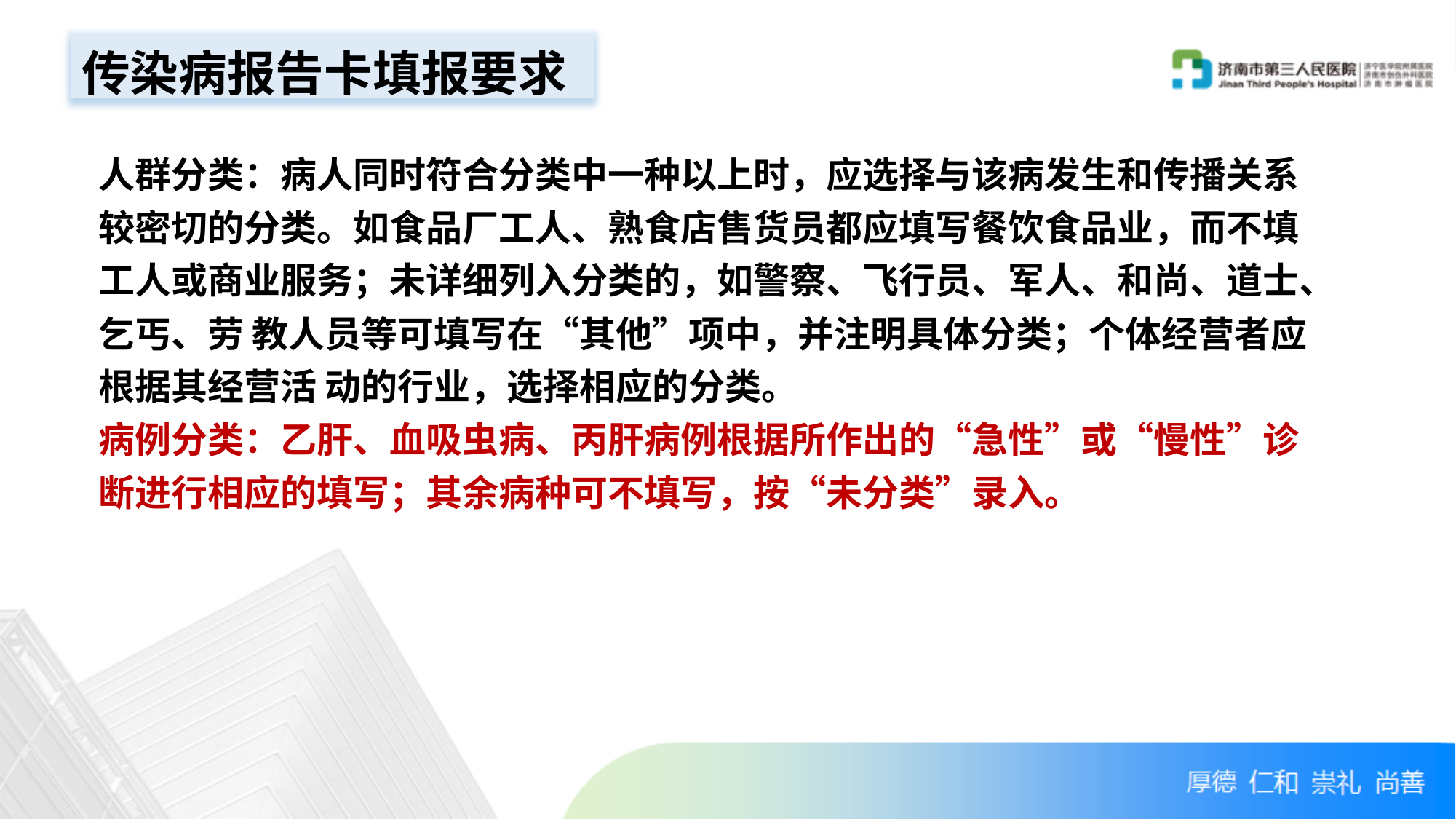

传染病报告卡填报要求
人群分类：病人同时符合分类中一种以上时，应选择与该病发生和传播关系较密切的分类。如食品厂工人、熟食店售货员都应填写餐饮食品业，而不填工人或商业服务；未详细列入分类的，如警察、飞行员、军人、和尚、道士、乞丐、劳 教人员等可填写在“其他”项中，并注明具体分类；个体经营者应根据其经营活 动的行业，选择相应的分类。
病例分类：乙肝、血吸虫病、丙肝病例根据所作出的“急性”或“慢性”诊断进行相应的填写；其余病种可不填写，按“未分类”录入。